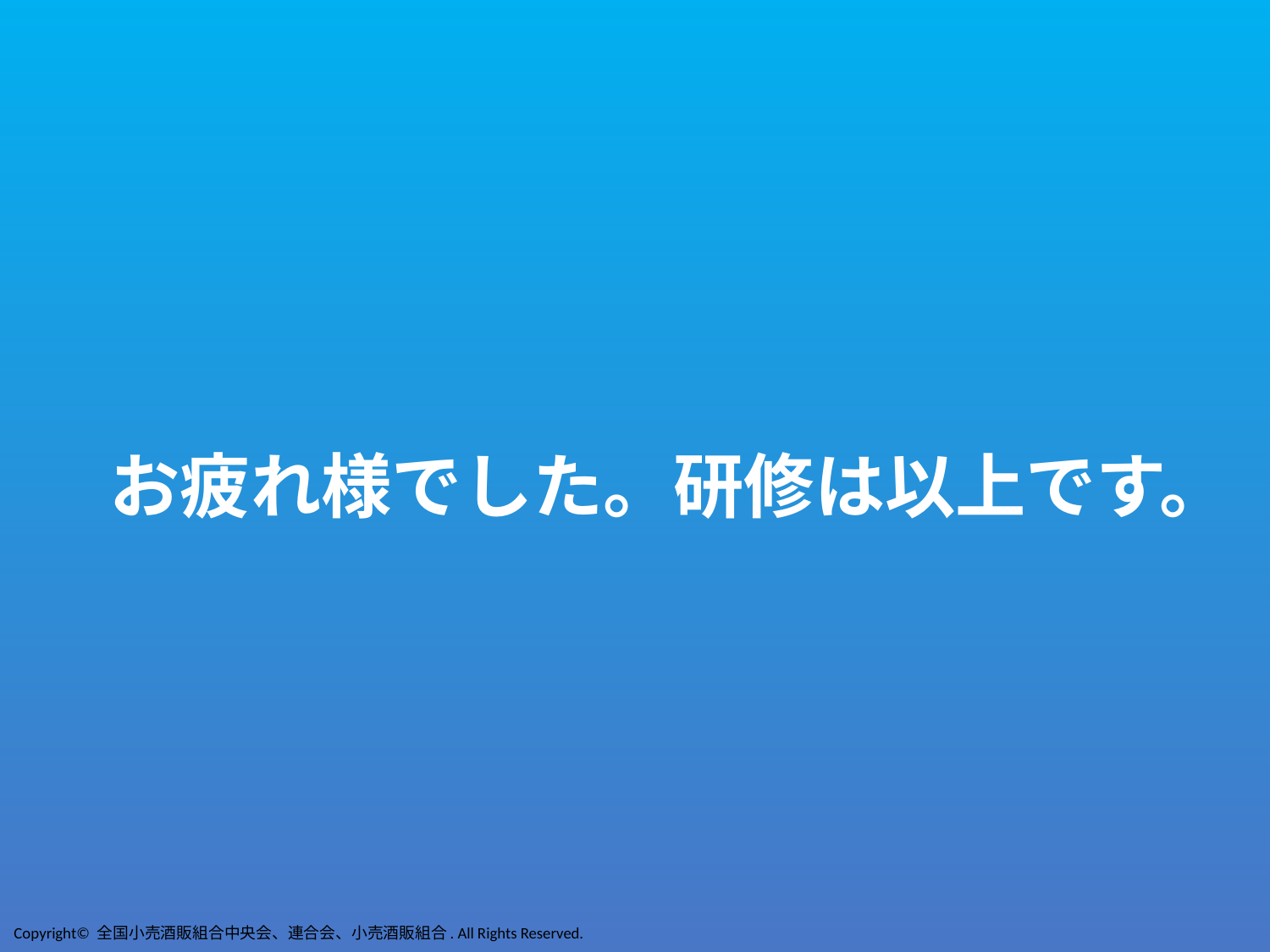

お疲れ様でした。研修は以上です。
Copyright© 全国小売酒販組合中央会、連合会、小売酒販組合. All Rights Reserved.